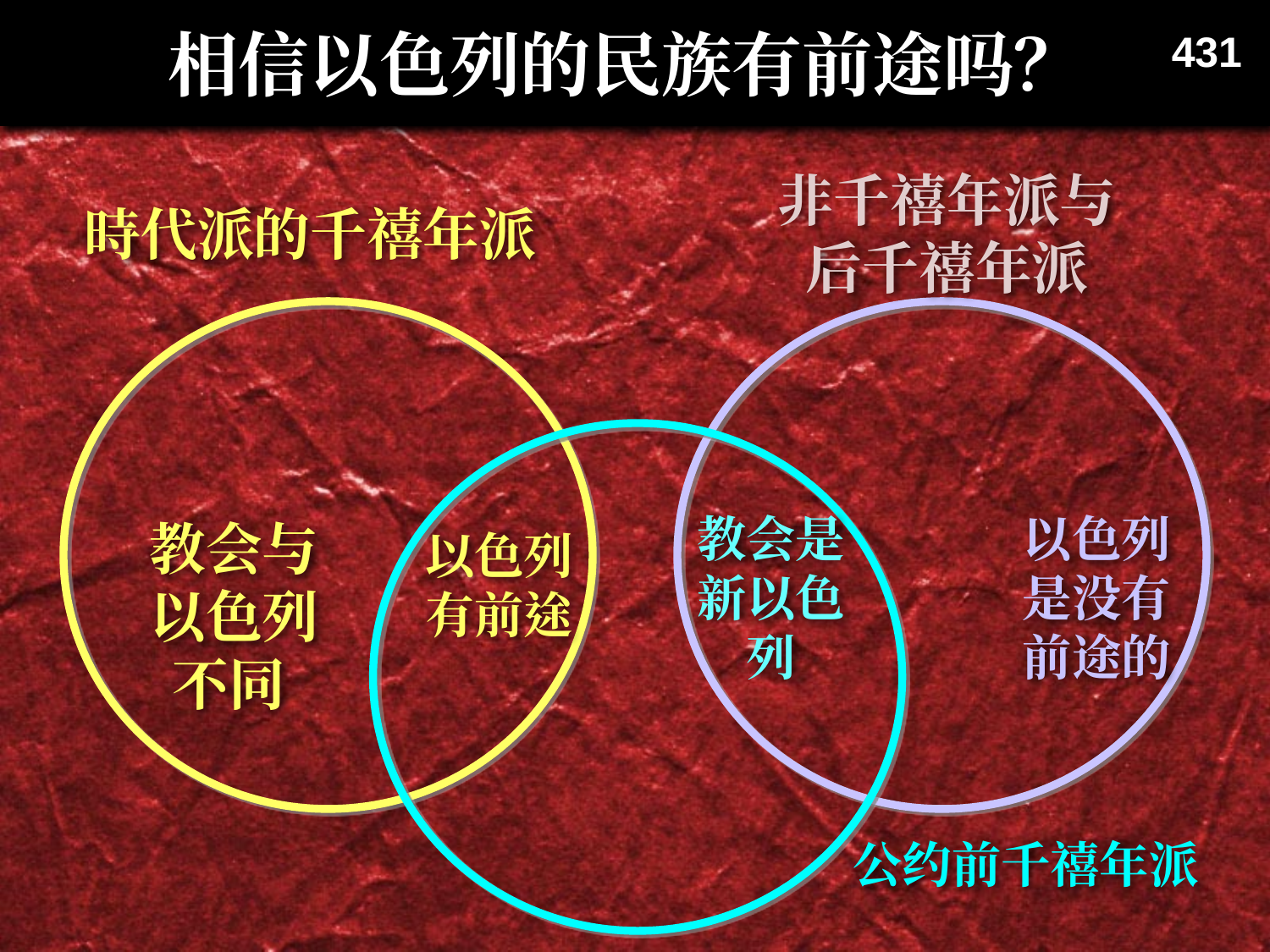

相信以色列的民族有前途吗？
431
非千禧年派与
后千禧年派
時代派的千禧年派

教会是新以色列
以色列是没有前途的
教会与以色列不同
以色列有前途

公约前千禧年派